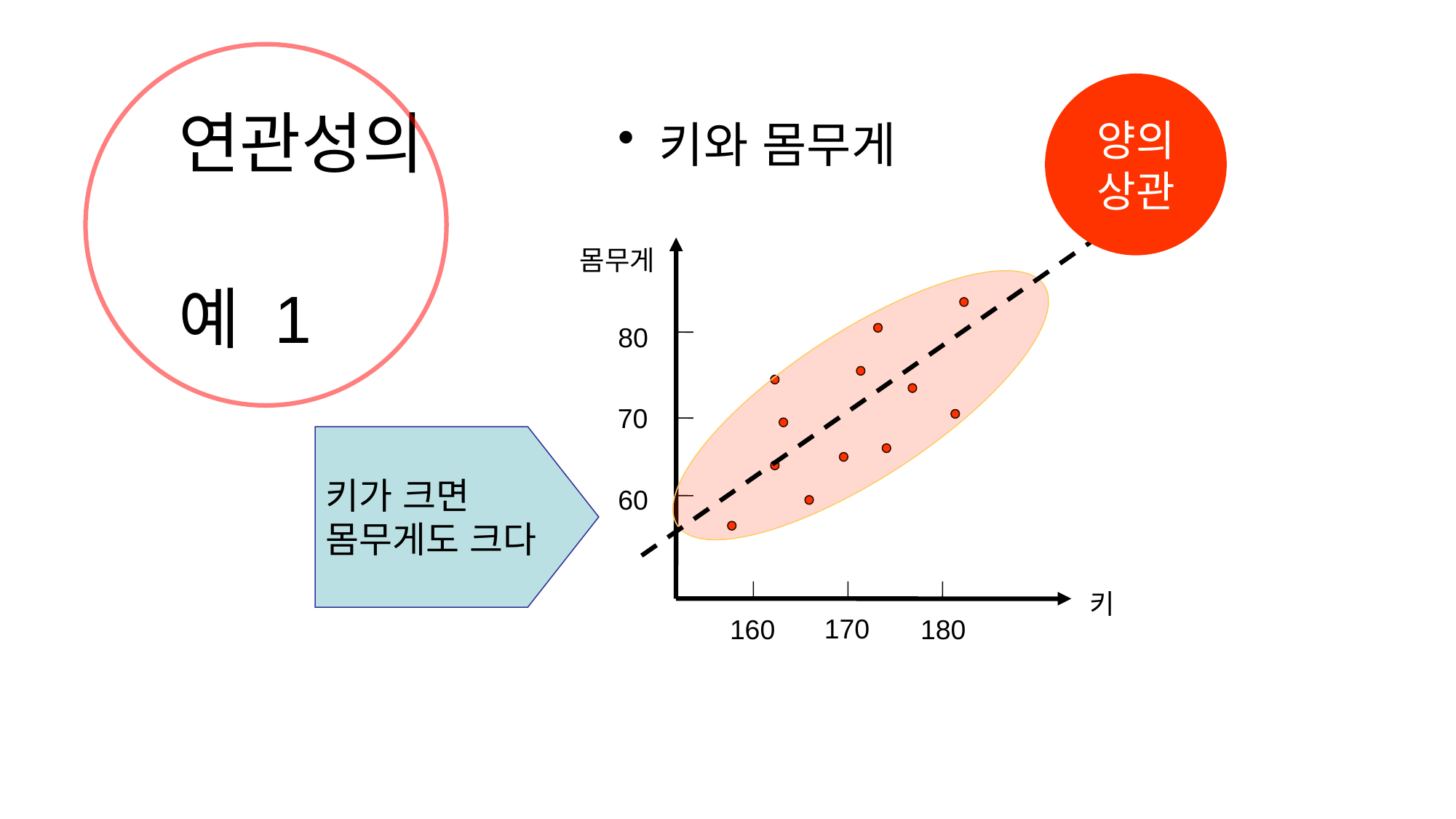

양의
상관
# 연관성의 예 1
키와 몸무게
몸무게

80

70

60

키

170
160
180

키가 크면
몸무게도 크다